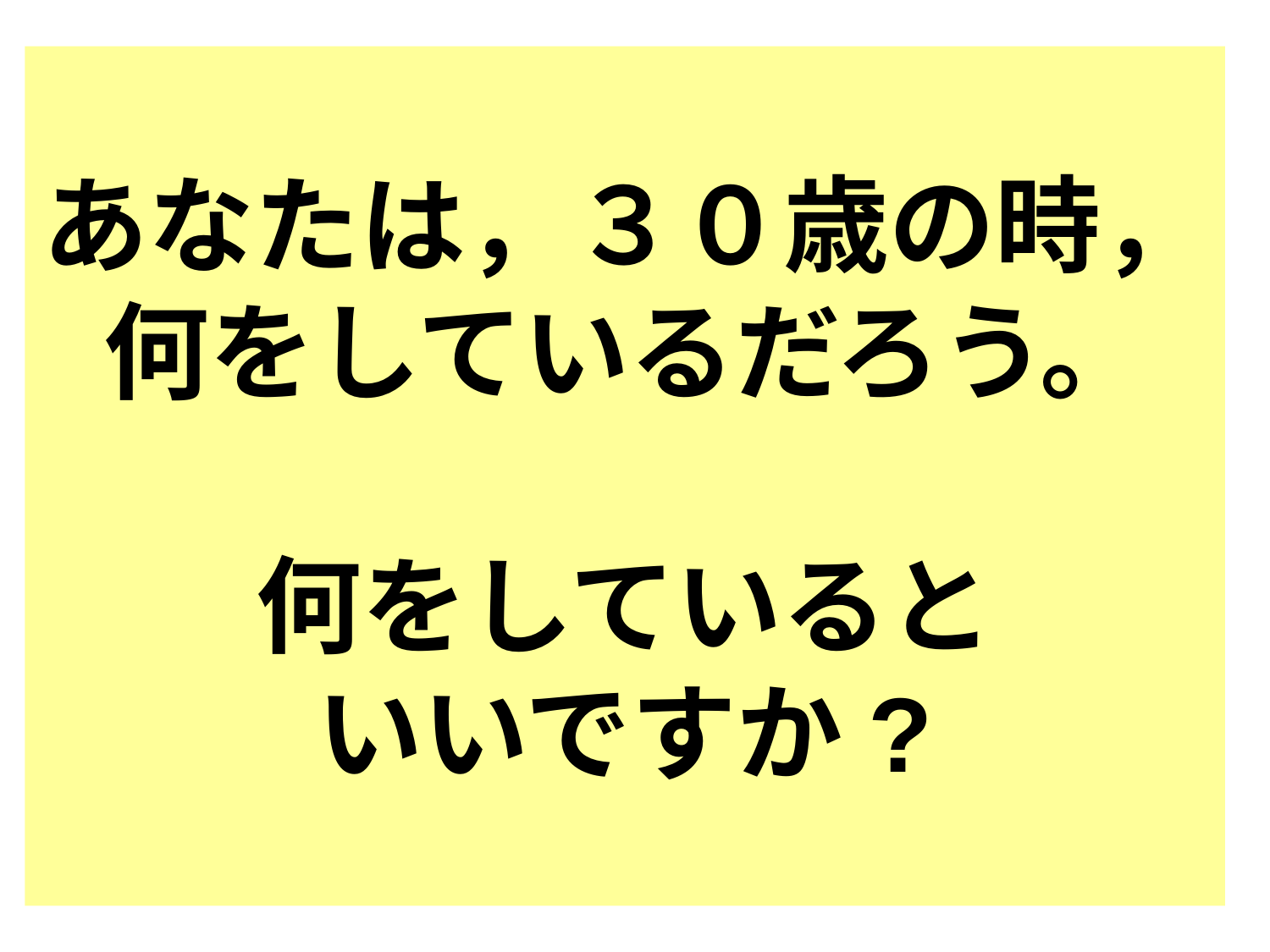

# あなたは，３０歳の時， 何をしているだろう。 何をしていると いいですか?

三十歳の
有名人の写真等